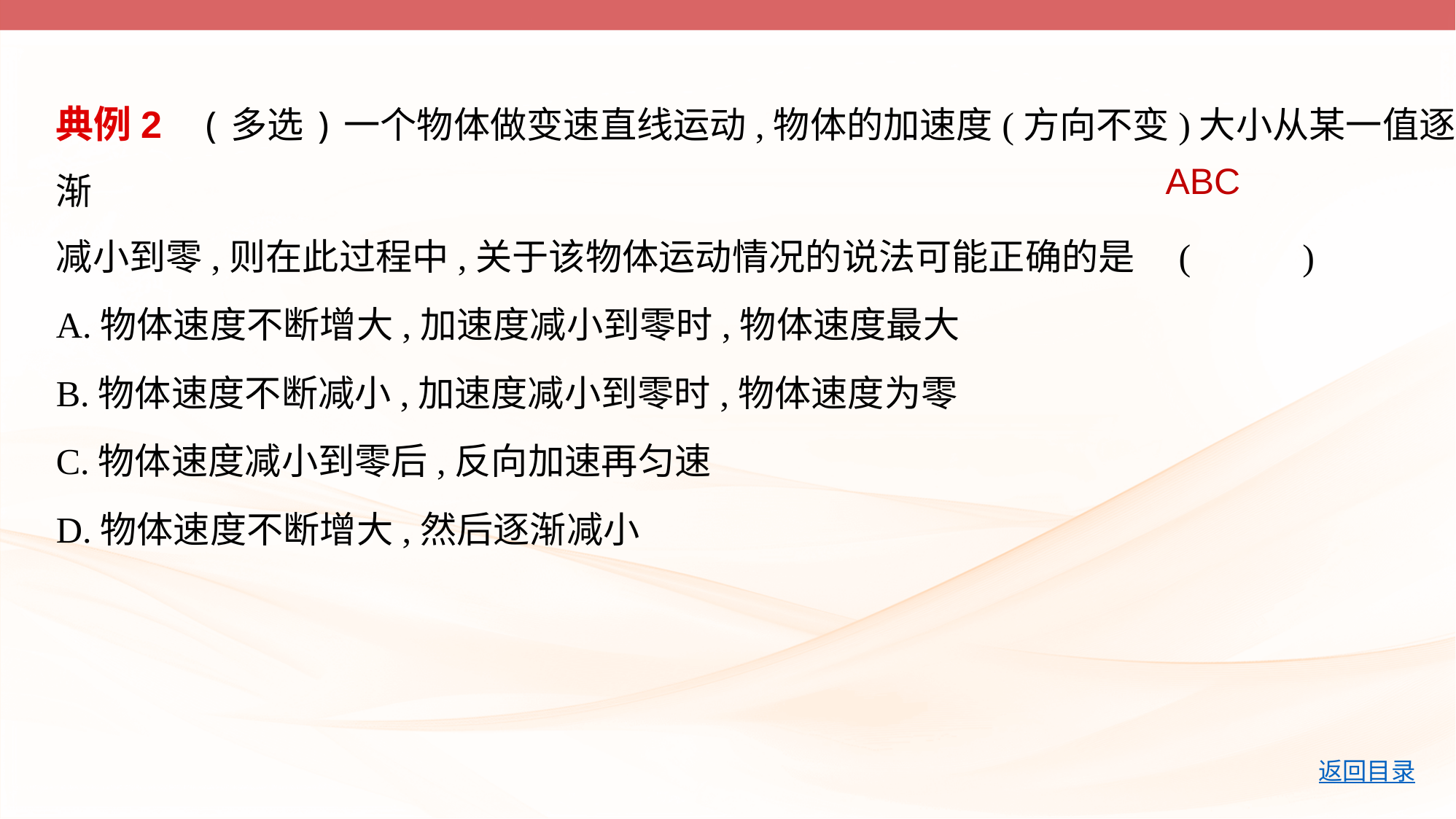

典例2    (多选)一个物体做变速直线运动,物体的加速度(方向不变)大小从某一值逐渐
减小到零,则在此过程中,关于该物体运动情况的说法可能正确的是 (　       )
A.物体速度不断增大,加速度减小到零时,物体速度最大
B.物体速度不断减小,加速度减小到零时,物体速度为零
C.物体速度减小到零后,反向加速再匀速
D.物体速度不断增大,然后逐渐减小
ABC